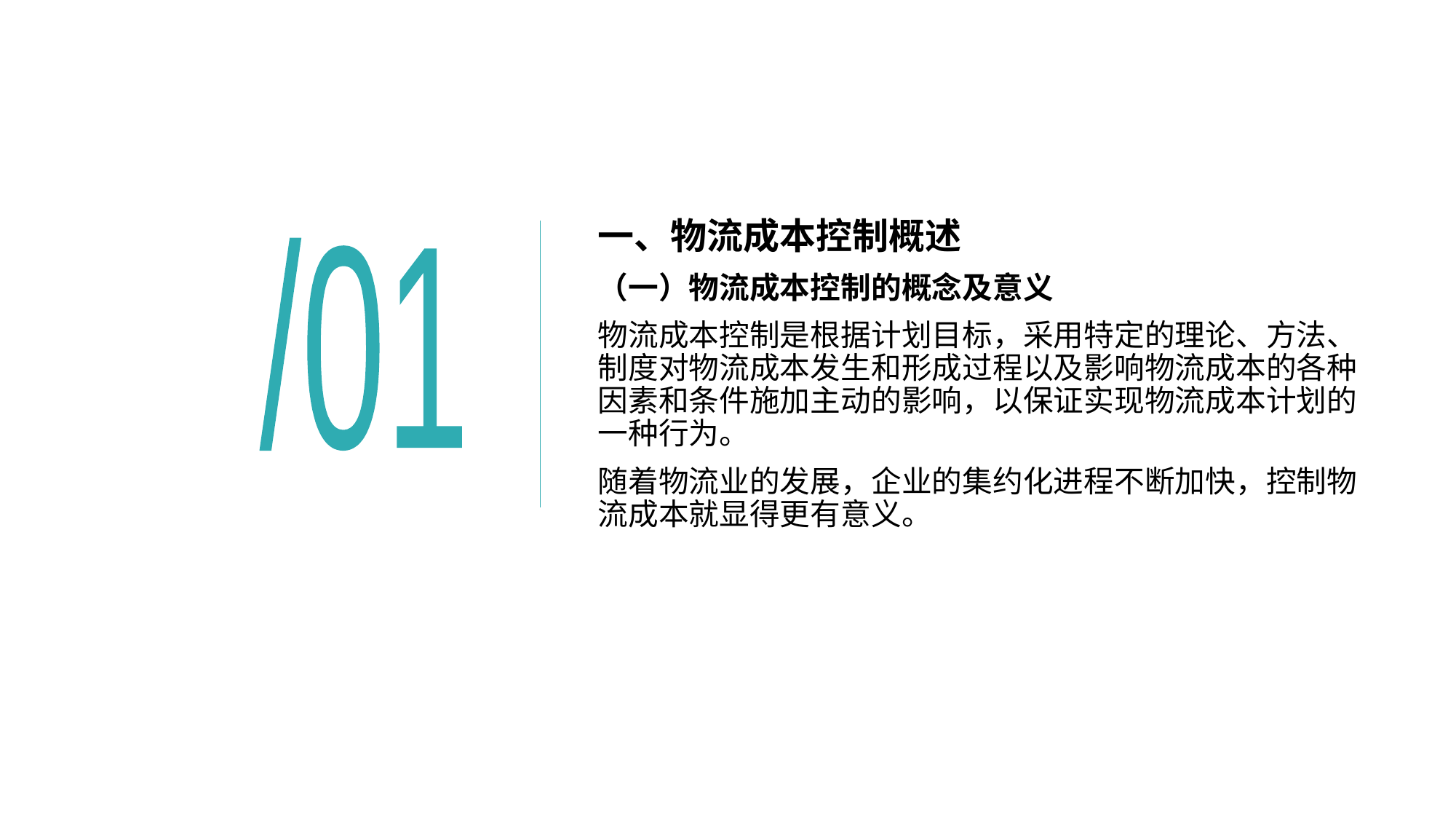

# 一、物流成本控制概述
/01
（一）物流成本控制的概念及意义
物流成本控制是根据计划目标，采用特定的理论、方法、制度对物流成本发生和形成过程以及影响物流成本的各种因素和条件施加主动的影响，以保证实现物流成本计划的一种行为。
随着物流业的发展，企业的集约化进程不断加快，控制物流成本就显得更有意义。